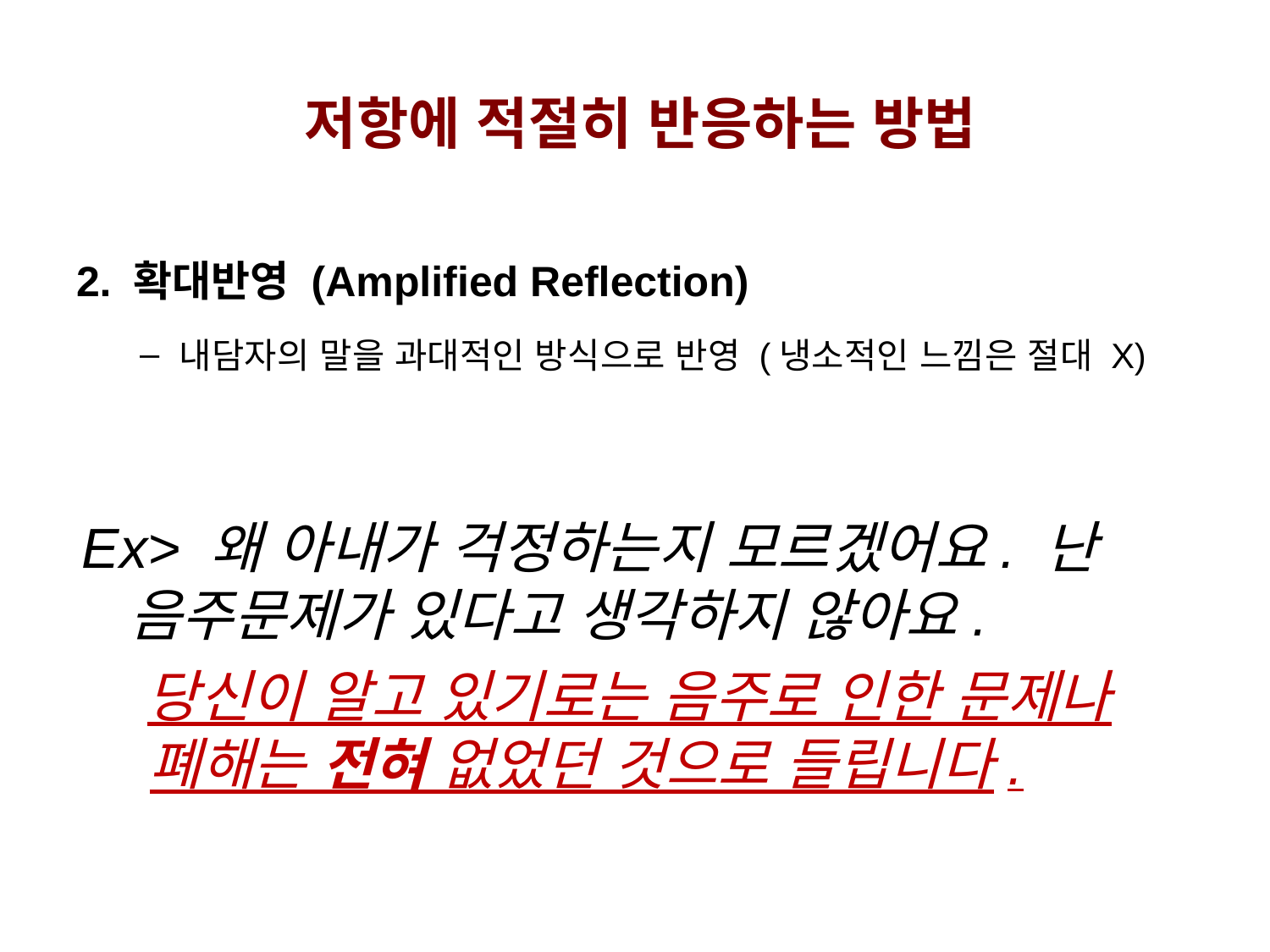

저항에 적절히 반응하는 방법
2. 확대반영 (Amplified Reflection)
내담자의 말을 과대적인 방식으로 반영 (냉소적인 느낌은 절대 X)
Ex> 왜 아내가 걱정하는지 모르겠어요. 난 음주문제가 있다고 생각하지 않아요.

  당신이 알고 있기로는 음주로 인한 문제나 폐해는 전혀 없었던 것으로 들립니다.